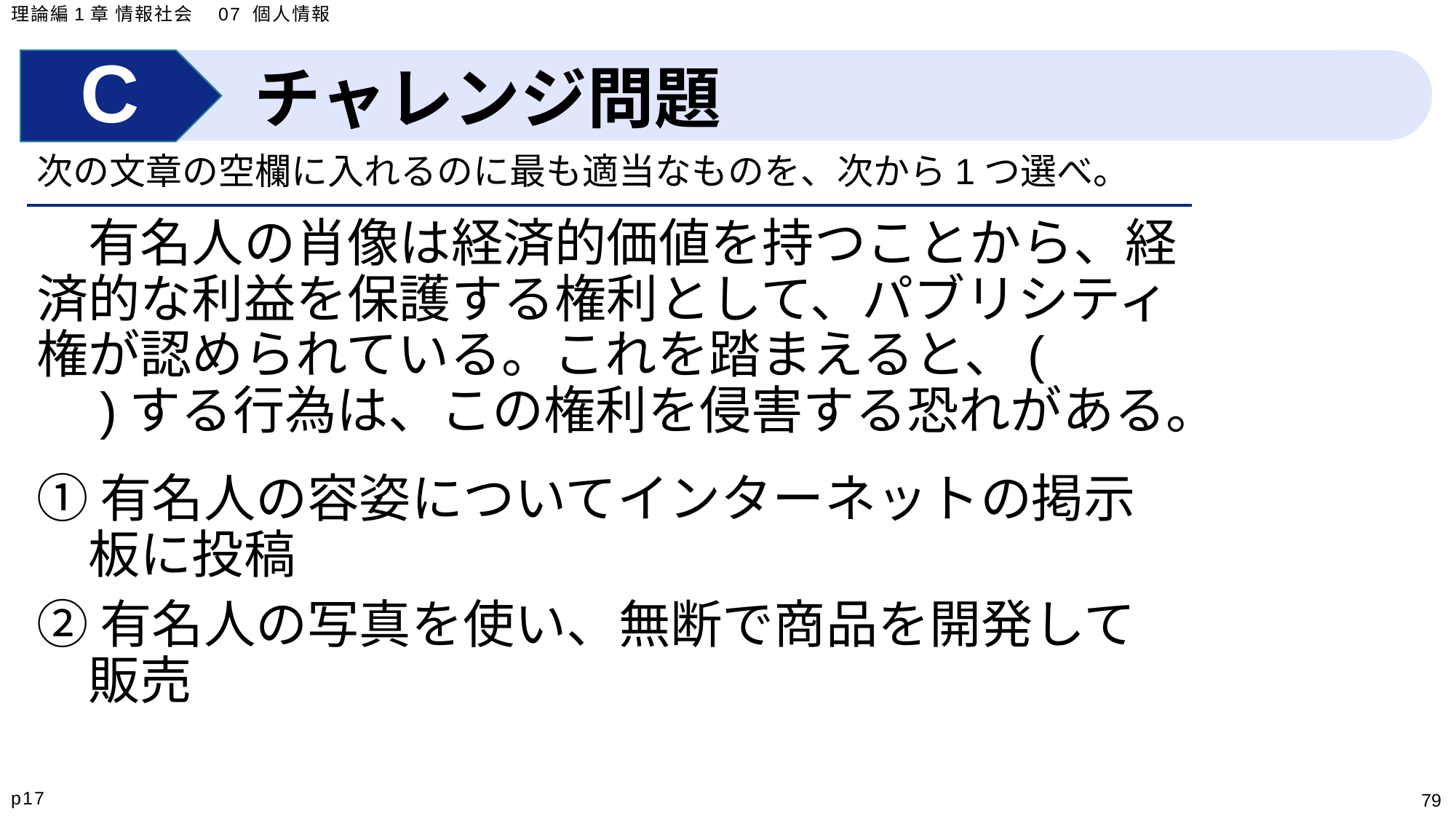

理論編1章 情報社会　07 個人情報
チャレンジ問題
次の文章の空欄に入れるのに最も適当なものを、次から1つ選べ。
有名人の肖像は経済的価値を持つことから、経済的な利益を保護する権利として、パブリシティ権が認められている。これを踏まえると、(　　)する行為は、この権利を侵害する恐れがある。
①有名人の容姿についてインターネットの掲示板に投稿
②有名人の写真を使い、無断で商品を開発して販売
p17
79